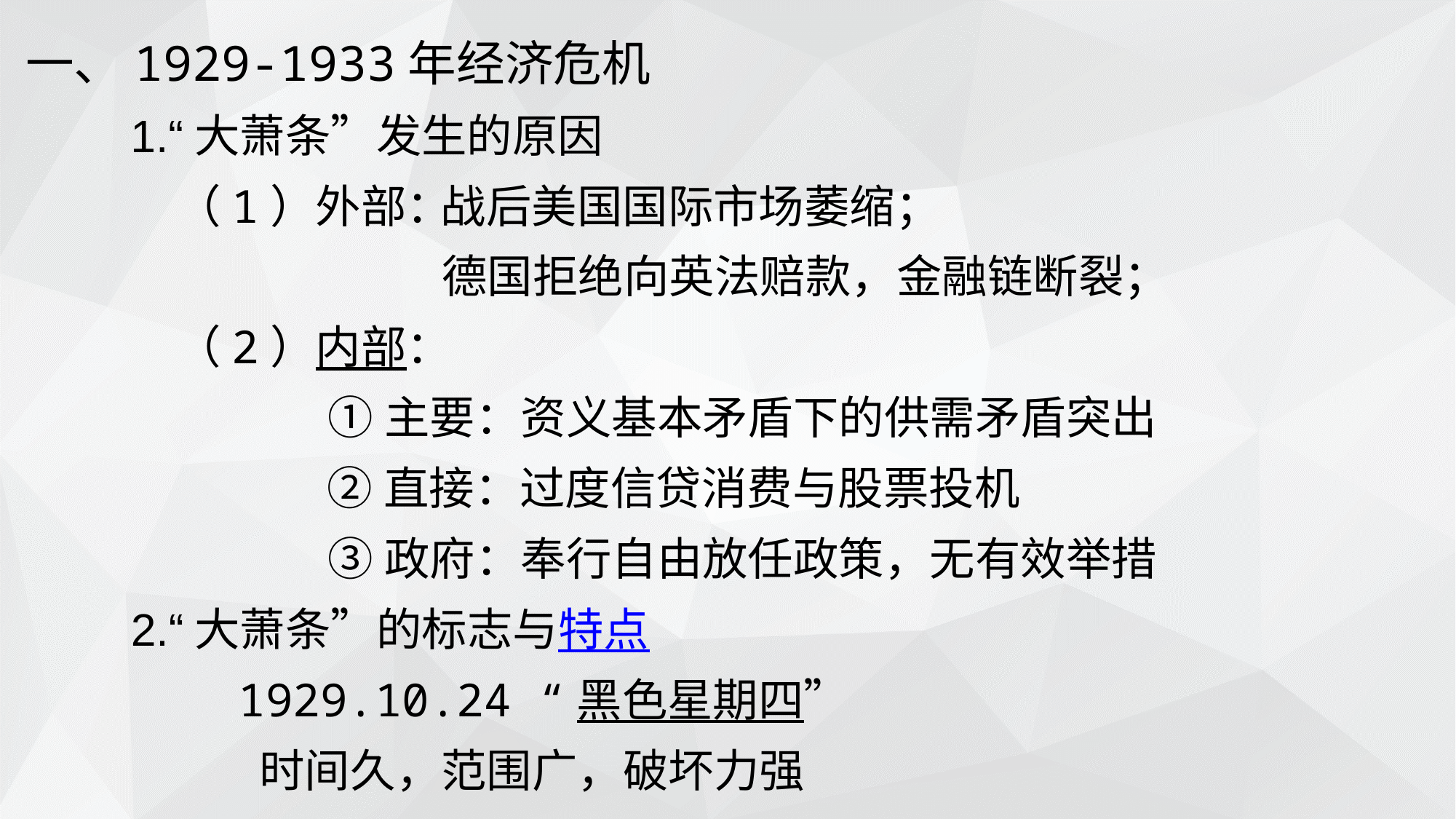

一、1929-1933年经济危机
1.“大萧条”发生的原因
（1）外部：
战后美国国际市场萎缩；
德国拒绝向英法赔款，金融链断裂；
（2）内部：
①主要：资义基本矛盾下的供需矛盾突出
②直接：过度信贷消费与股票投机
③政府：奉行自由放任政策，无有效举措
2.“大萧条”的标志与特点
1929.10.24 “黑色星期四”
时间久，范围广，破坏力强